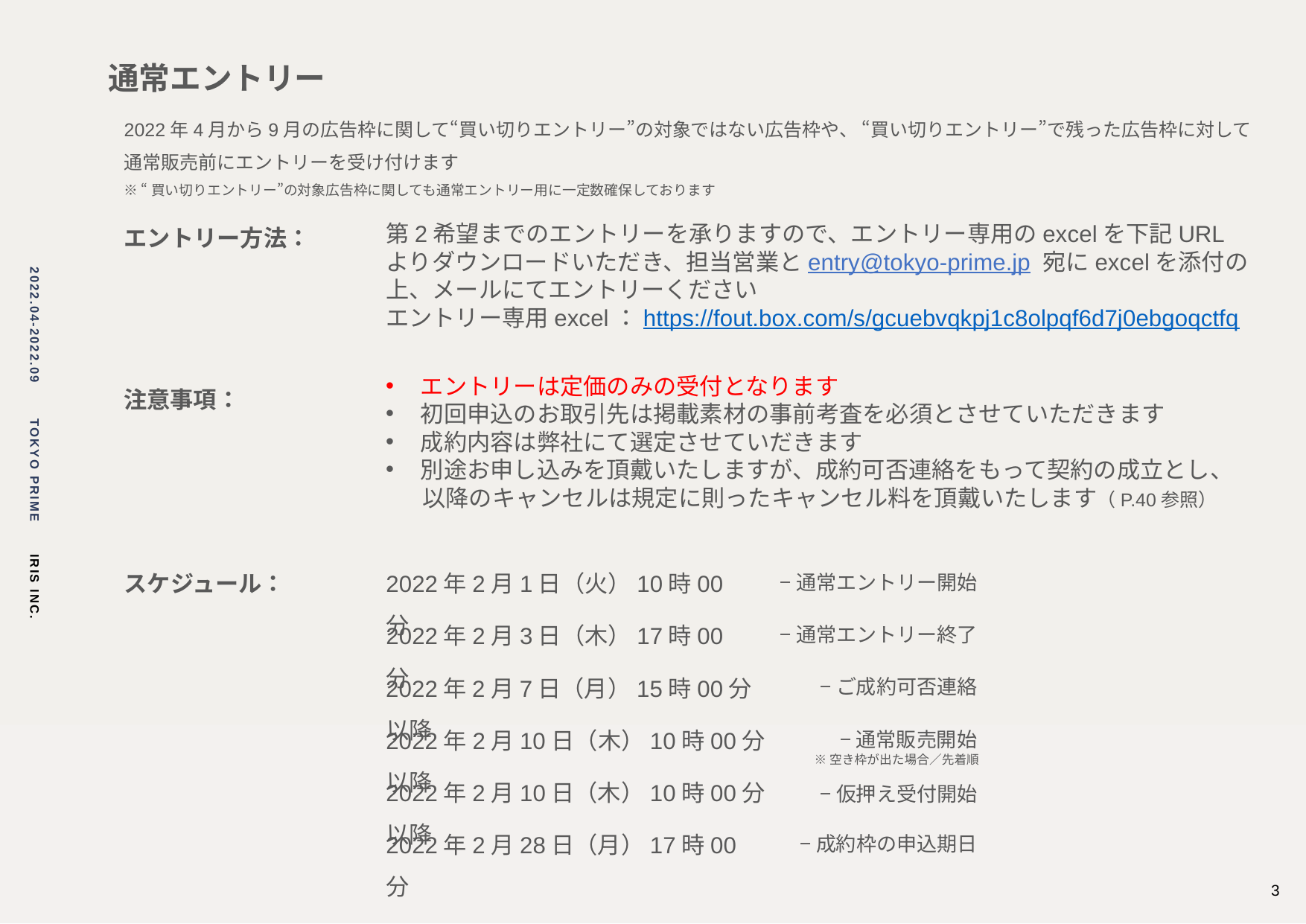

通常エントリー
2022年4月から9月の広告枠に関して“買い切りエントリー”の対象ではない広告枠や、 “買い切りエントリー”で残った広告枠に対して
通常販売前にエントリーを受け付けます
※ “買い切りエントリー”の対象広告枠に関しても通常エントリー用に一定数確保しております
エントリー方法：
第2希望までのエントリーを承りますので、エントリー専用のexcelを下記URLよりダウンロードいただき、担当営業とentry@tokyo-prime.jp 宛にexcelを添付の上、メールにてエントリーください
エントリー専用excel：https://fout.box.com/s/gcuebvqkpj1c8olpqf6d7j0ebgoqctfq
注意事項：
エントリーは定価のみの受付となります
初回申込のお取引先は掲載素材の事前考査を必須とさせていただきます
成約内容は弊社にて選定させていだきます
別途お申し込みを頂戴いたしますが、成約可否連絡をもって契約の成立とし、
      以降のキャンセルは規定に則ったキャンセル料を頂戴いたします（P.40参照）

スケジュール：
2022年2月1日（火）10時00分
−通常エントリー開始
2022年2月3日（木）17時00分
−通常エントリー終了
2022年2月7日（月）15時00分以降
−ご成約可否連絡
2022年2月10日（木）10時00分 以降
−通常販売開始
※空き枠が出た場合／先着順
2022年2月10日（木）10時00分 以降
−仮押え受付開始
2022年2月28日（月）17時00分
−成約枠の申込期日